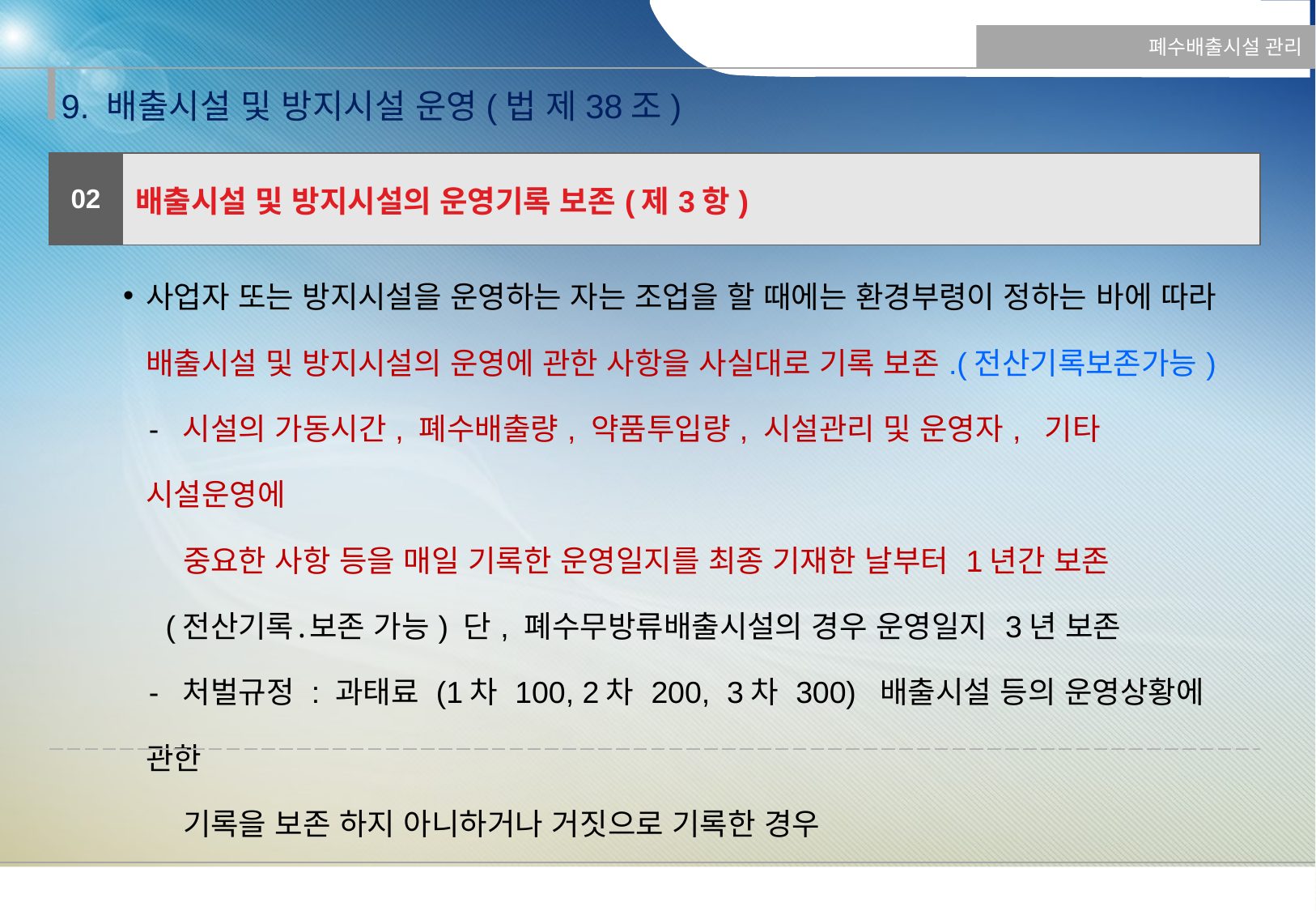

폐수배출시설 관리
9. 배출시설 및 방지시설 운영(법 제38조)
| 02 | 배출시설 및 방지시설의 운영기록 보존(제3항) |
| --- | --- |
| 사업자 또는 방지시설을 운영하는 자는 조업을 할 때에는 환경부령이 정하는 바에 따라 배출시설 및 방지시설의 운영에 관한 사항을 사실대로 기록 보존.(전산기록보존가능) - 시설의 가동시간, 폐수배출량, 약품투입량, 시설관리 및 운영자, 기타 시설운영에 중요한 사항 등을 매일 기록한 운영일지를 최종 기재한 날부터 1년간 보존 (전산기록․보존 가능) 단, 폐수무방류배출시설의 경우 운영일지 3년 보존 - 처벌규정 : 과태료 (1차 100, 2차 200, 3차 300) 배출시설 등의 운영상황에 관한 기록을 보존 하지 아니하거나 거짓으로 기록한 경우 |  |